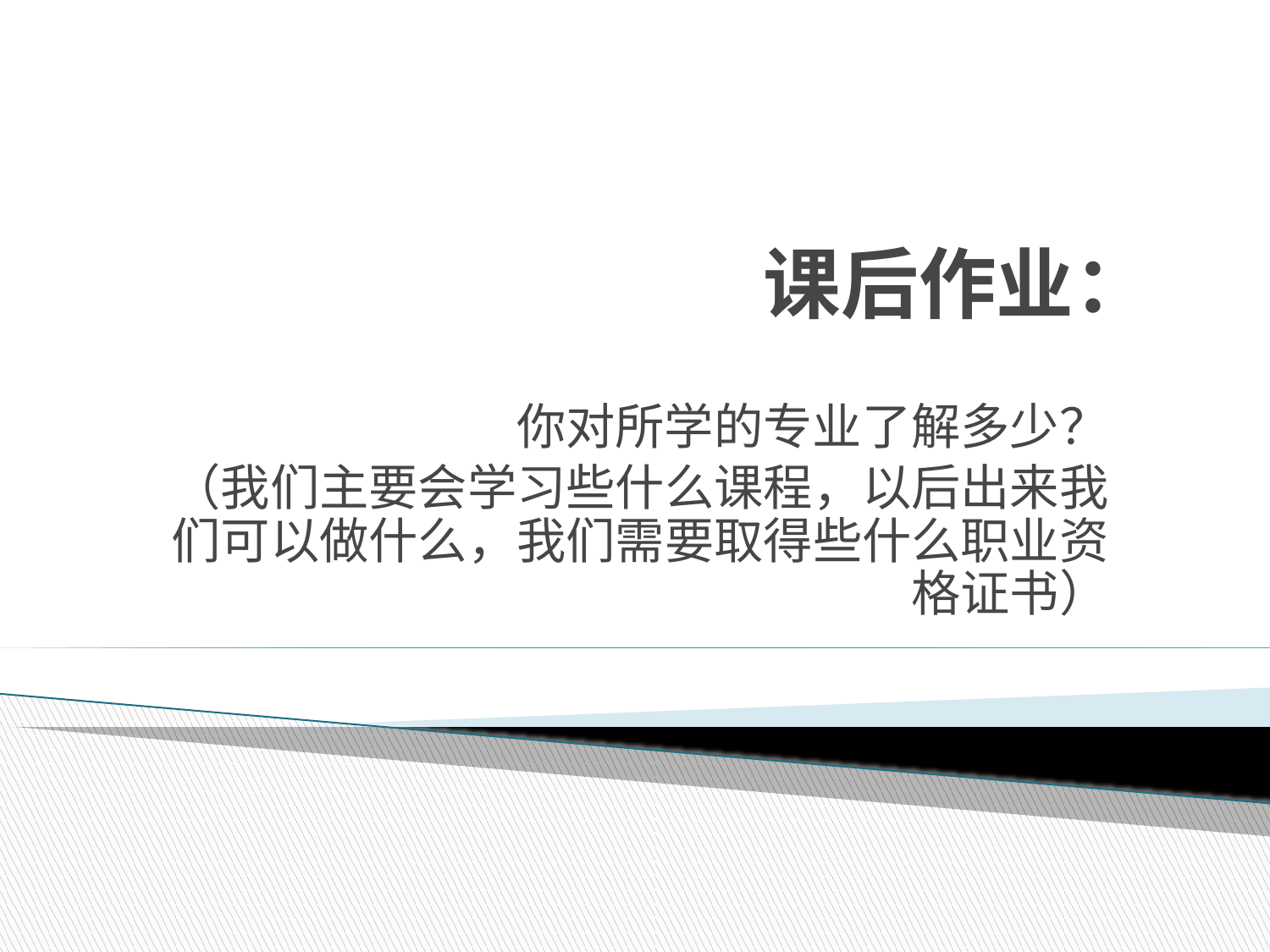

# 课后作业：
你对所学的专业了解多少？
（我们主要会学习些什么课程，以后出来我们可以做什么，我们需要取得些什么职业资格证书）